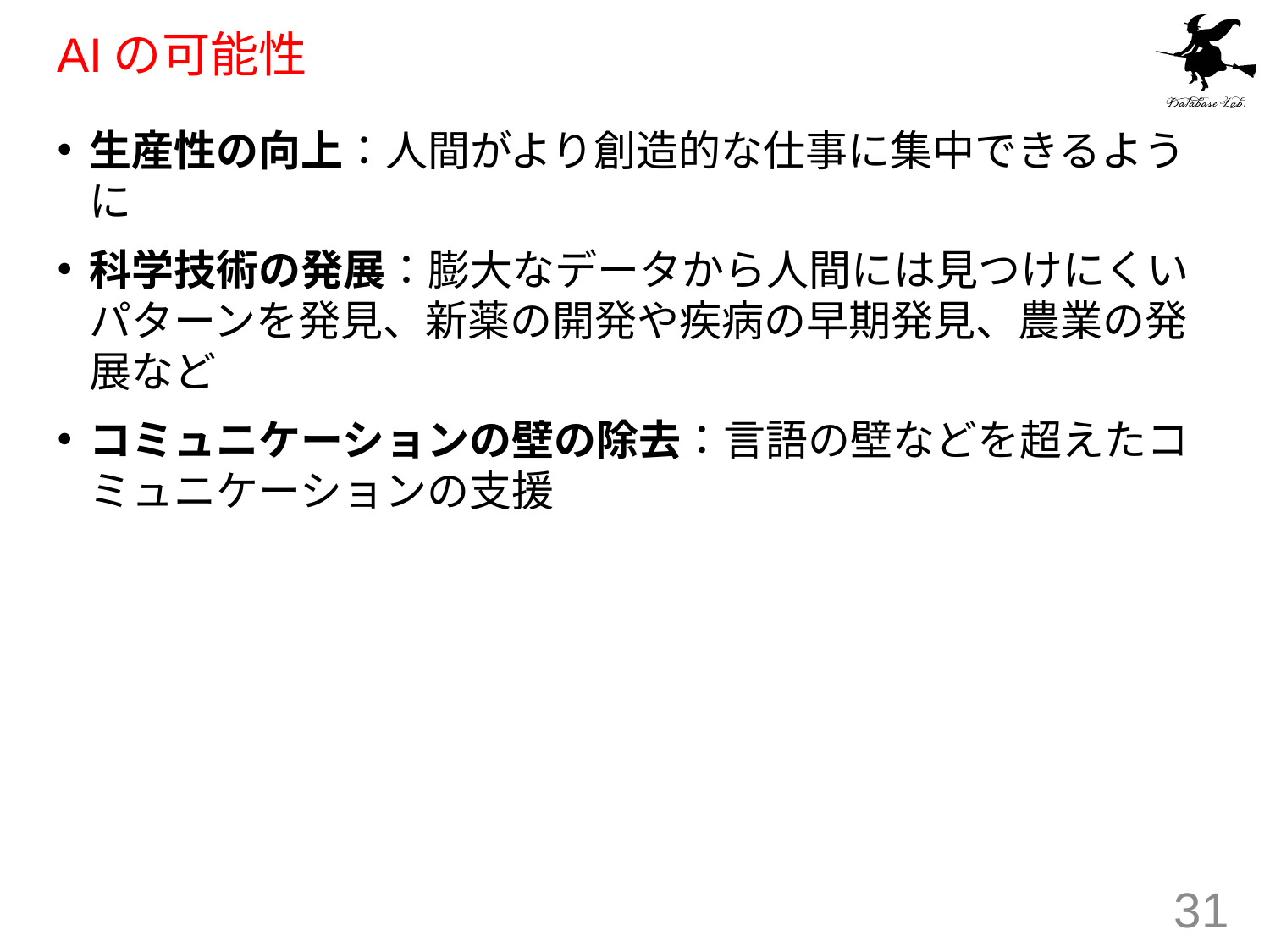

# AIの可能性
生産性の向上：人間がより創造的な仕事に集中できるように
科学技術の発展：膨大なデータから人間には見つけにくいパターンを発見、新薬の開発や疾病の早期発見、農業の発展など
コミュニケーションの壁の除去：言語の壁などを超えたコミュニケーションの支援
31